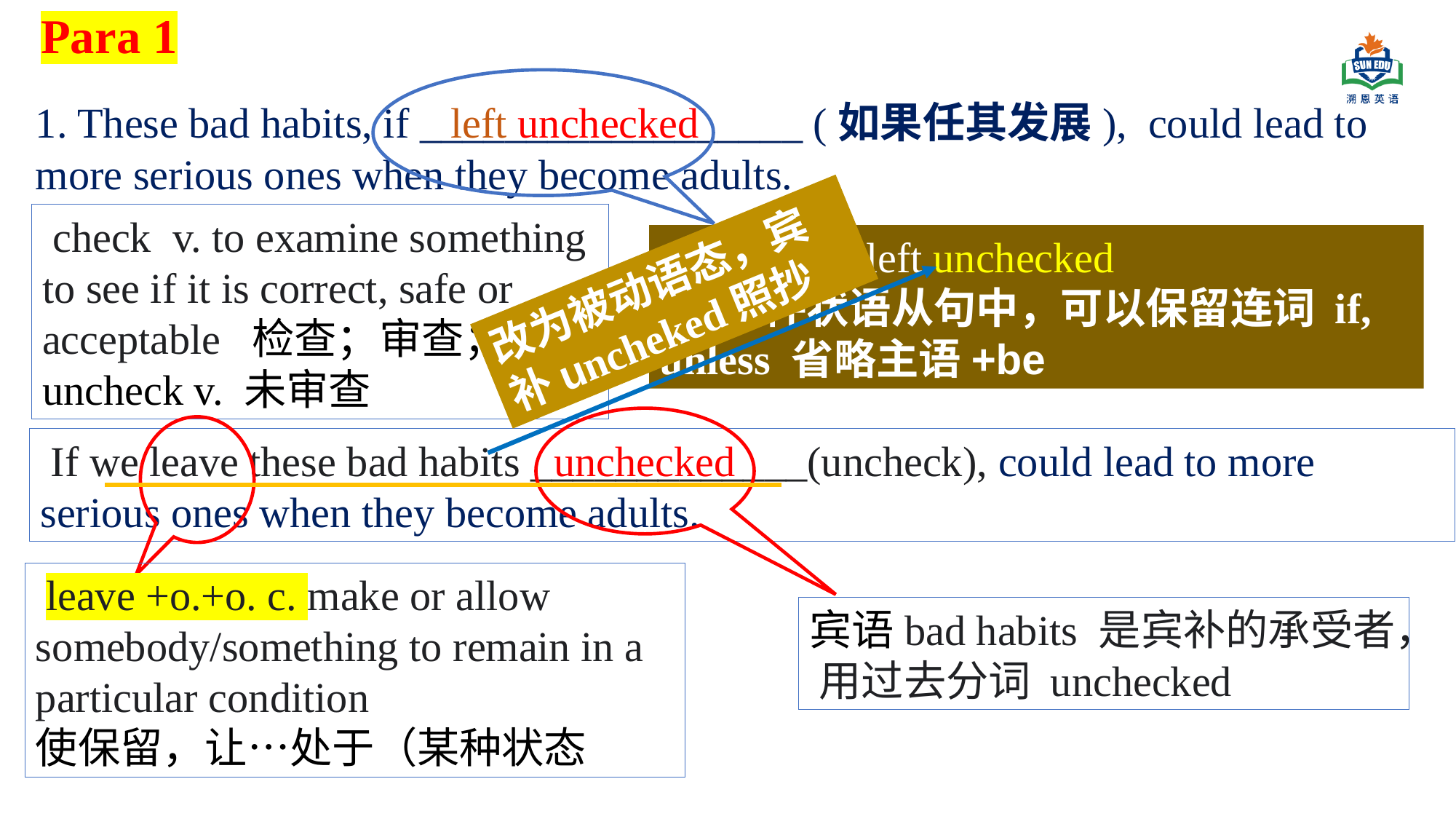

Para 1

1. These bad habits, if __________________ (如果任其发展),  could lead to more serious ones when they become adults.
left unchecked
 check  v. to examine something to see if it is correct, safe or acceptable  检查；审查；核查
uncheck v. 未审查
=if they are left unchecked
 在条件状语从句中，可以保留连词 if, unless 省略主语+be
改为被动语态，宾补uncheked照抄

unchecked
 If we leave these bad habits _____________(uncheck), could lead to more serious ones when they become adults.
 leave +o.+o. c. make or allow somebody/something to remain in a particular condition
使保留，让…处于（某种状态
宾语bad habits 是宾补的承受者， 用过去分词 unchecked